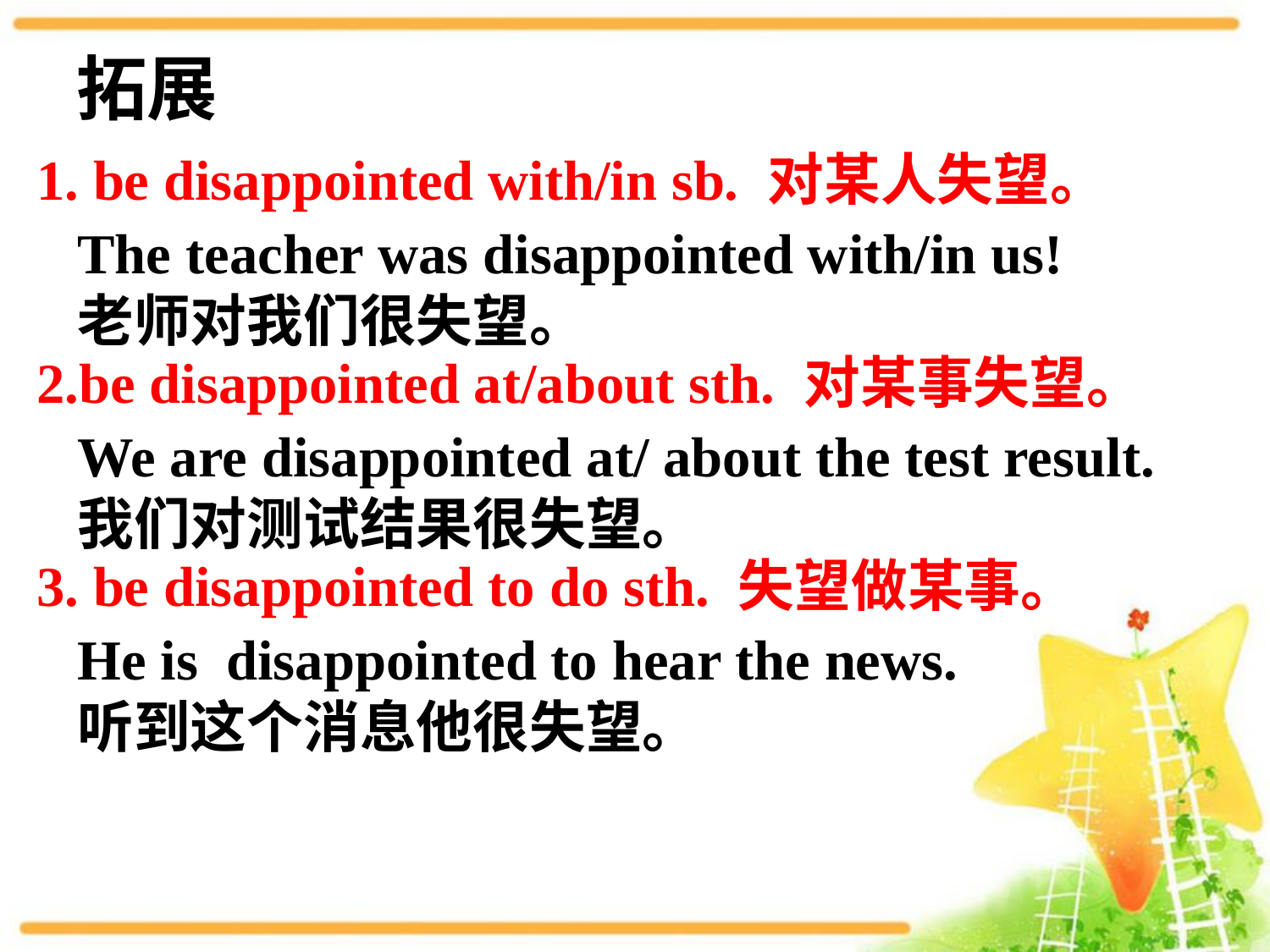

拓展
1. be disappointed with/in sb. 对某人失望。

2.be disappointed at/about sth. 对某事失望。

3. be disappointed to do sth. 失望做某事。

The teacher was disappointed with/in us!
老师对我们很失望。

We are disappointed at/ about the test result.
我们对测试结果很失望。

He is  disappointed to hear the news.
听到这个消息他很失望。